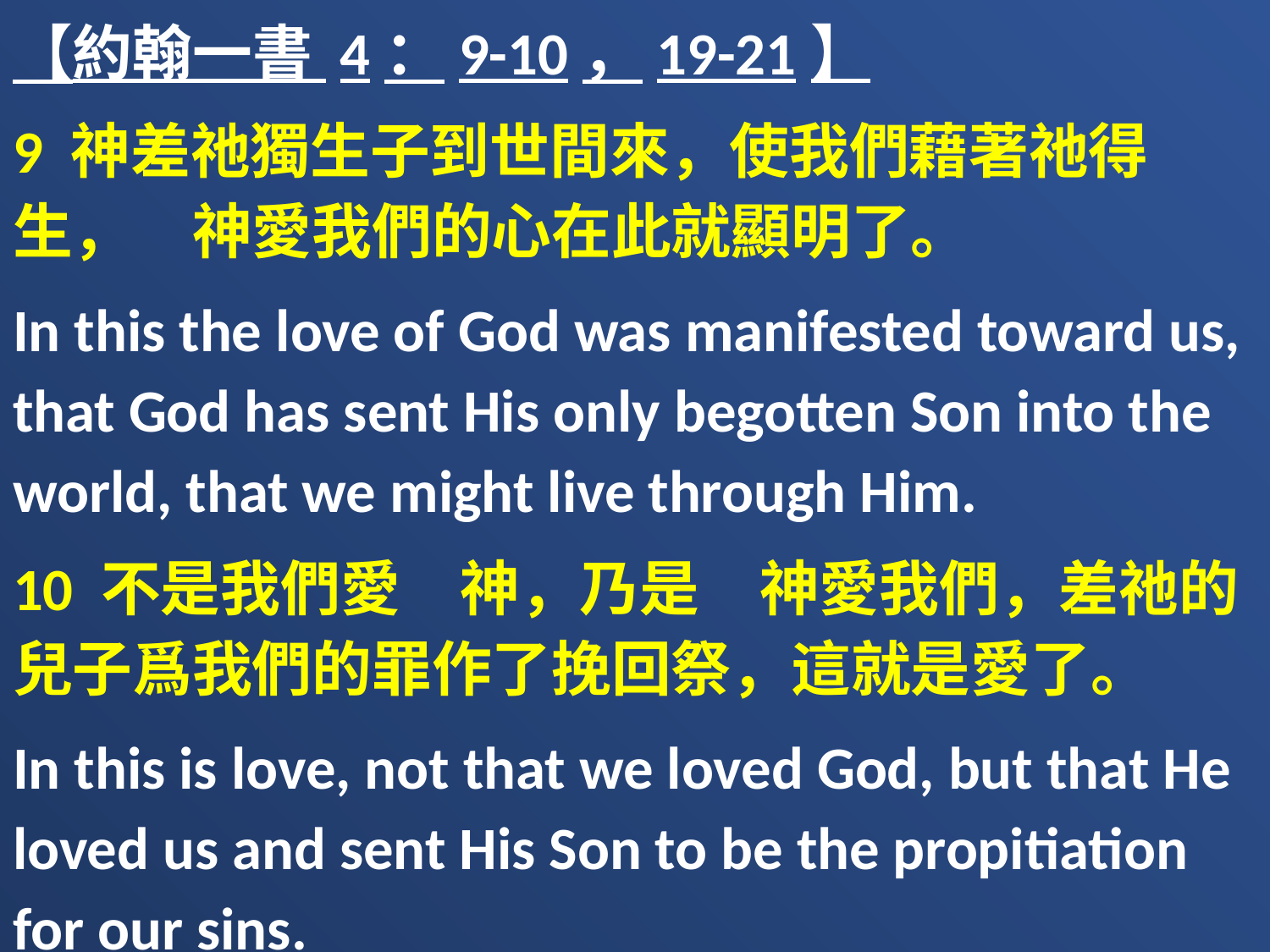

【約翰一書 4：9-10，19-21】
9 神差祂獨生子到世間來，使我們藉著祂得生，　神愛我們的心在此就顯明了。
In this the love of God was manifested toward us, that God has sent His only begotten Son into the world, that we might live through Him.
10 不是我們愛　神，乃是　神愛我們，差祂的兒子爲我們的罪作了挽回祭，這就是愛了。
In this is love, not that we loved God, but that He loved us and sent His Son to be the propitiation for our sins.